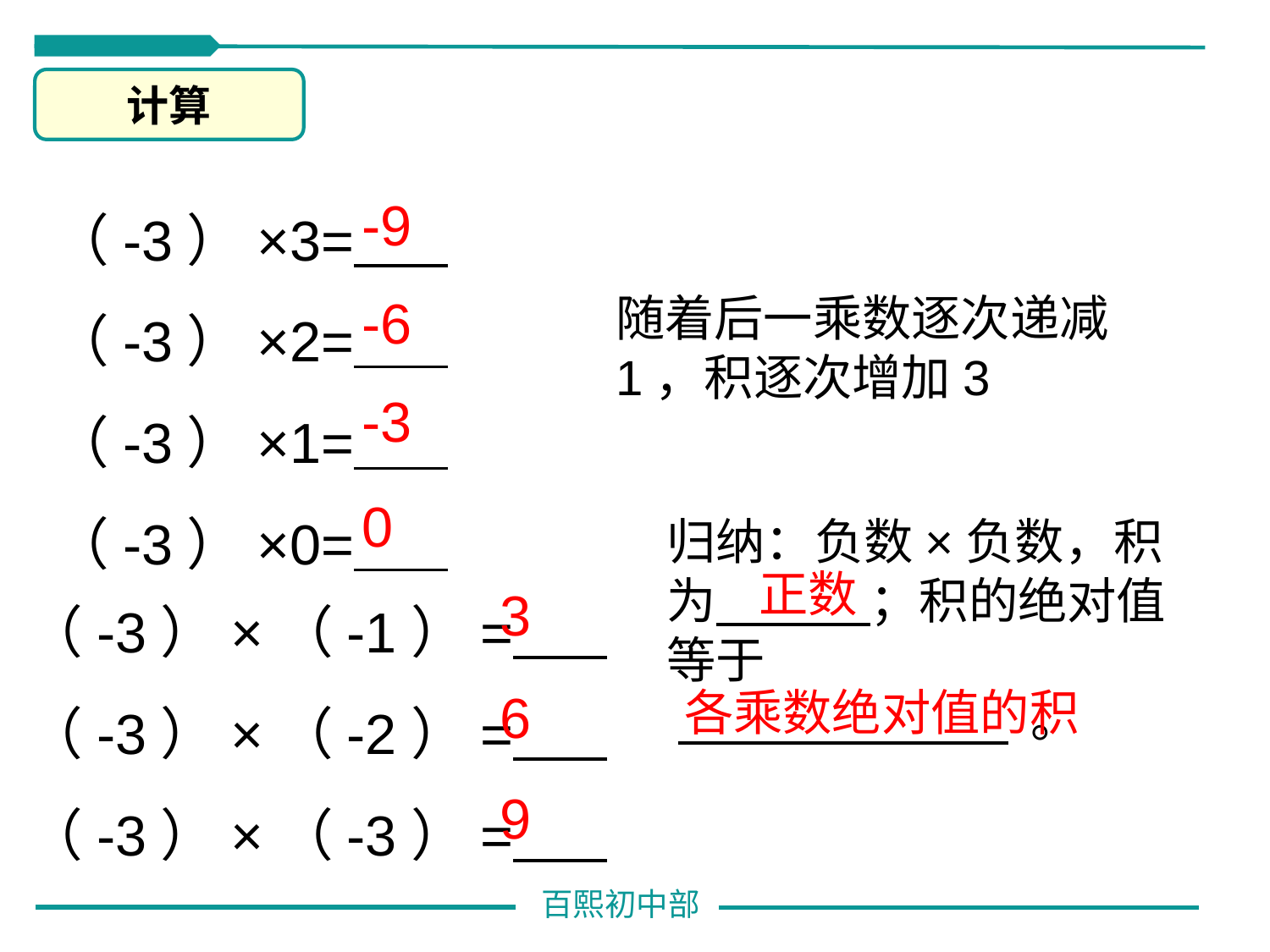

计算
（-3）×3=
（-3）×2=
（-3）×1=
（-3）×0=
-9
-6
随着后一乘数逐次递减1，积逐次增加3
-3
0
归纳：负数×负数，积为              ；积的绝对值等于
                                。
（-3）×（-1）=
（-3）×（-2）=
（-3）×（-3）=

正数
3
6
各乘数绝对值的积
9
百熙初中部